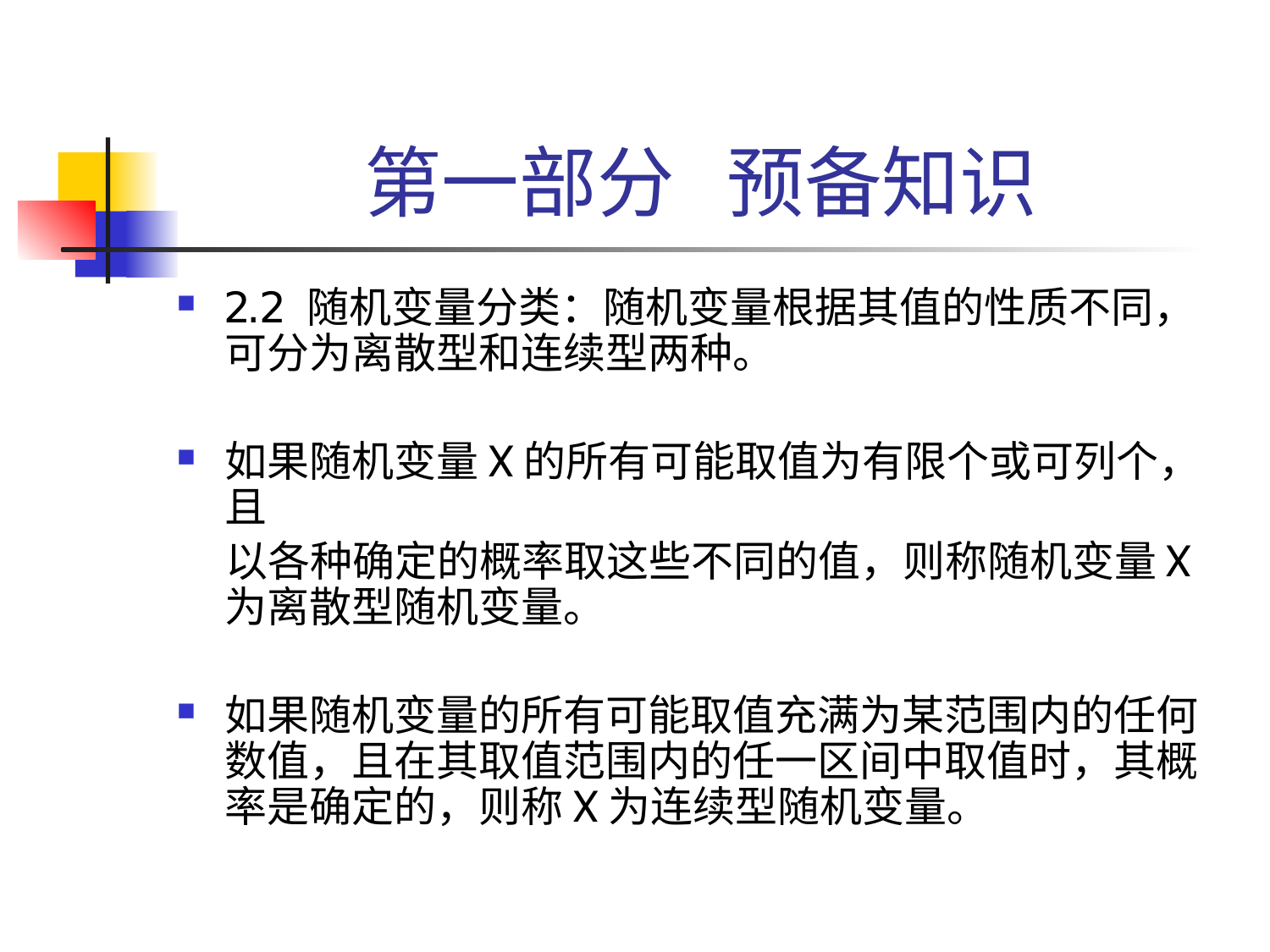

# 第一部分   预备知识
2.2 随机变量分类：随机变量根据其值的性质不同，可分为离散型和连续型两种。

如果随机变量X的所有可能取值为有限个或可列个，且
    以各种确定的概率取这些不同的值，则称随机变量X为离散型随机变量。

如果随机变量的所有可能取值充满为某范围内的任何数值，且在其取值范围内的任一区间中取值时，其概率是确定的，则称X为连续型随机变量。